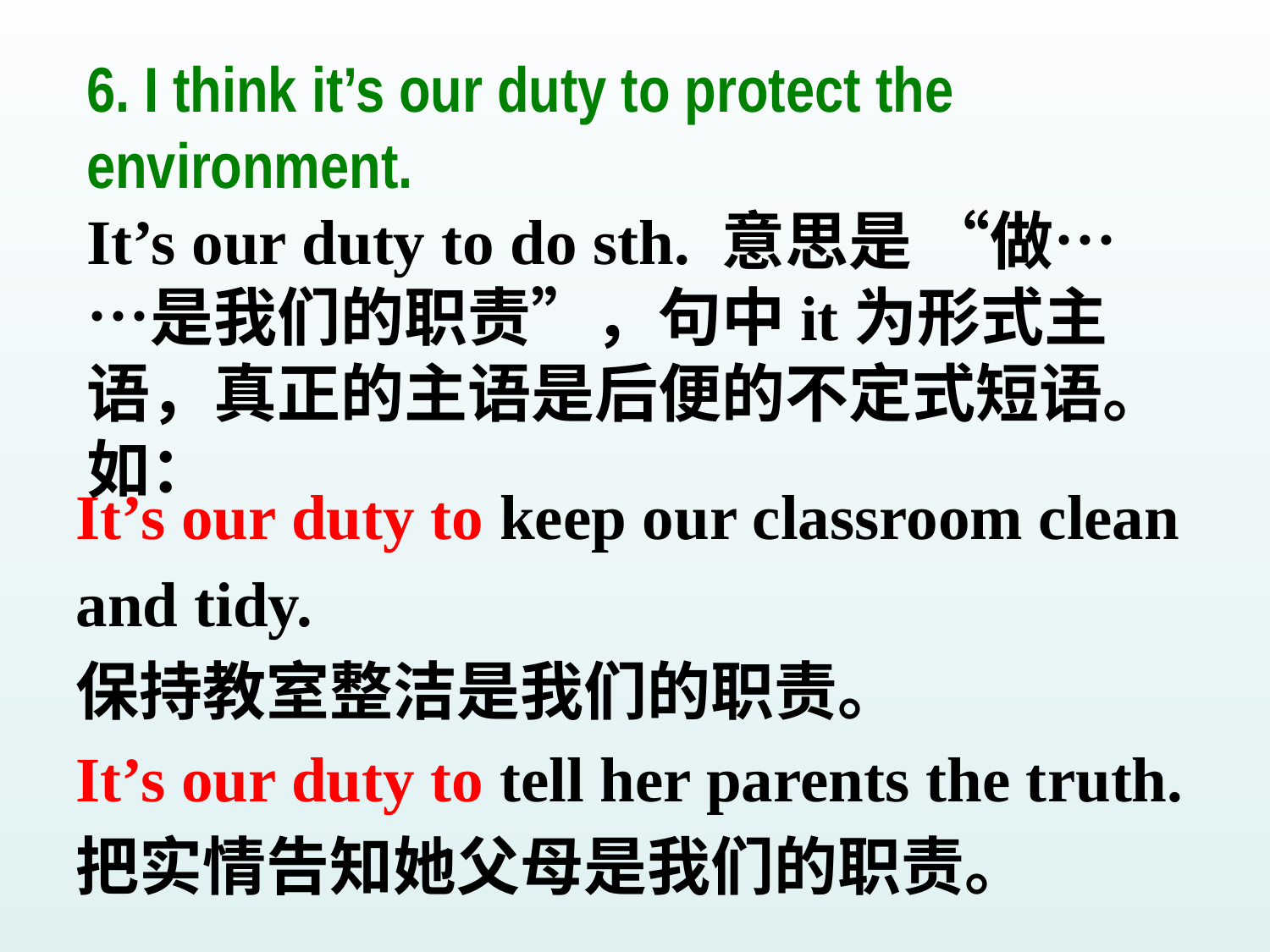

6. I think it’s our duty to protect the environment.
It’s our duty to do sth. 意思是 “做……是我们的职责”，句中it为形式主语，真正的主语是后便的不定式短语。如：
It’s our duty to keep our classroom clean and tidy.
保持教室整洁是我们的职责。
It’s our duty to tell her parents the truth.
把实情告知她父母是我们的职责。